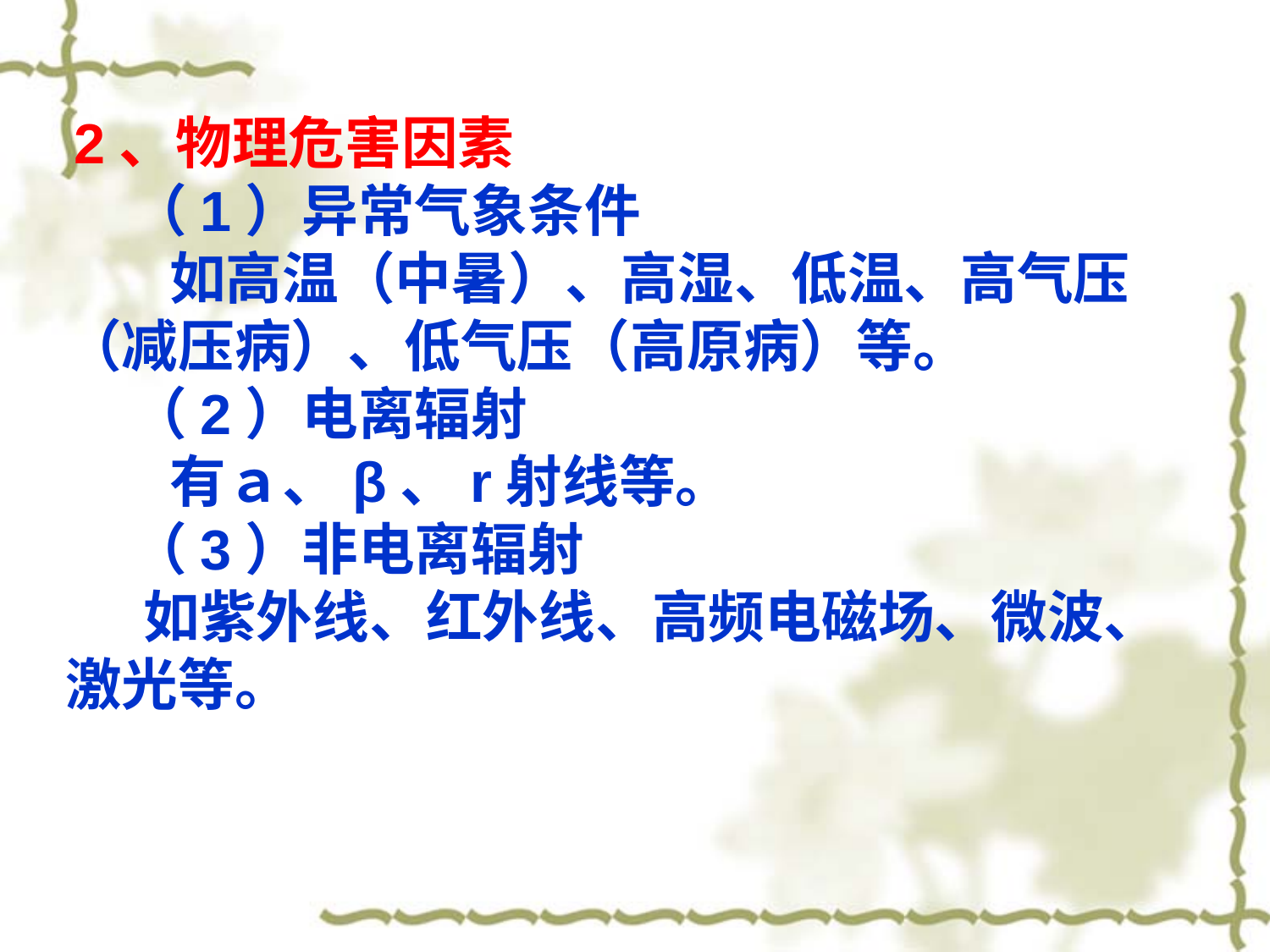

2、物理危害因素
    （1）异常气象条件
       如高温（中暑）、高湿、低温、高气压（减压病）、低气压（高原病）等。
    （2）电离辐射
       有ａ、β、r射线等。
    （3）非电离辐射
     如紫外线、红外线、高频电磁场、微波、激光等。

42